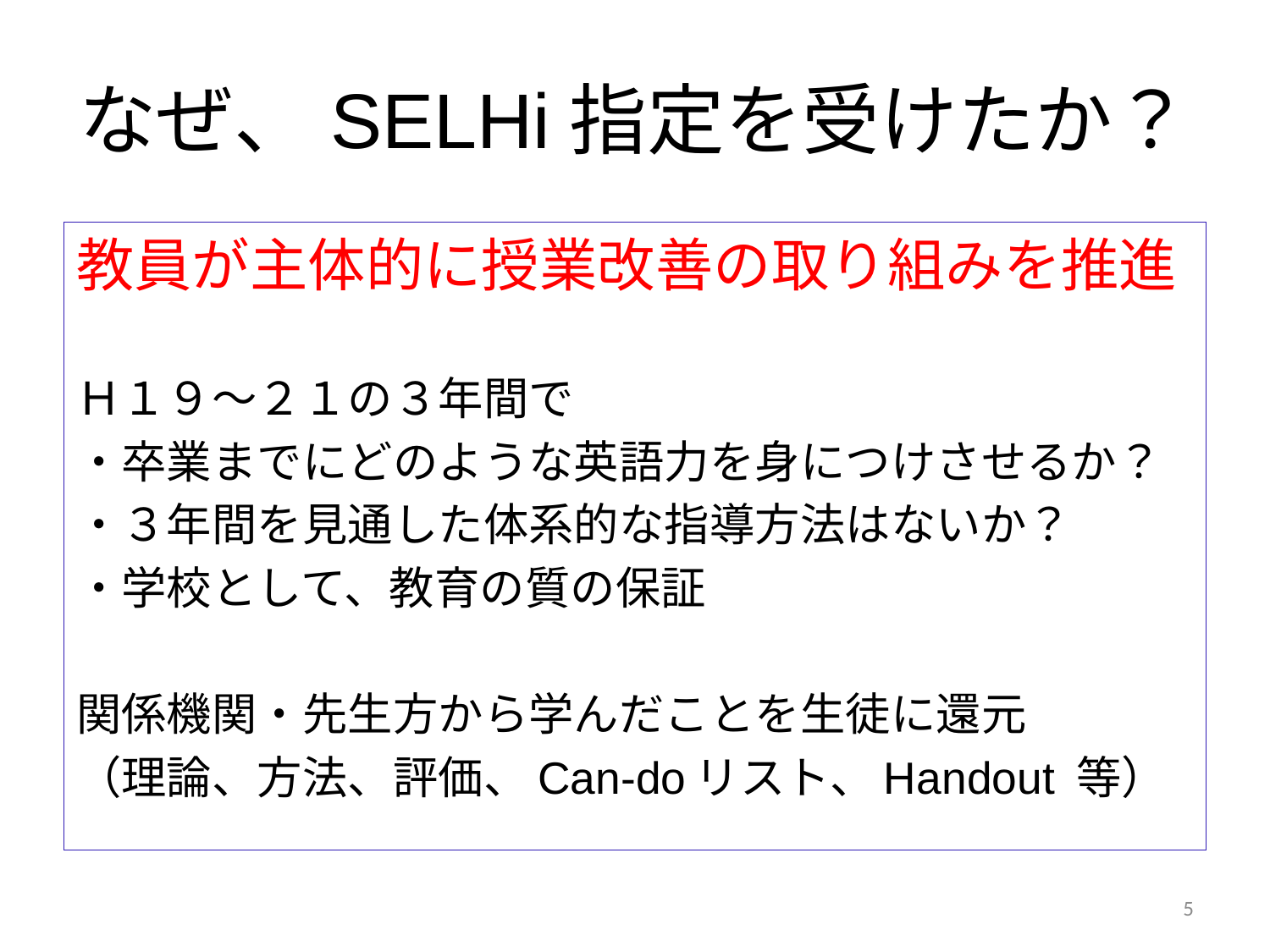

# なぜ、SELHi指定を受けたか？
教員が主体的に授業改善の取り組みを推進

Ｈ１９～２１の３年間で
・卒業までにどのような英語力を身につけさせるか？
・３年間を見通した体系的な指導方法はないか？
・学校として、教育の質の保証

関係機関・先生方から学んだことを生徒に還元
（理論、方法、評価、Can-doリスト、Handout 等）

5